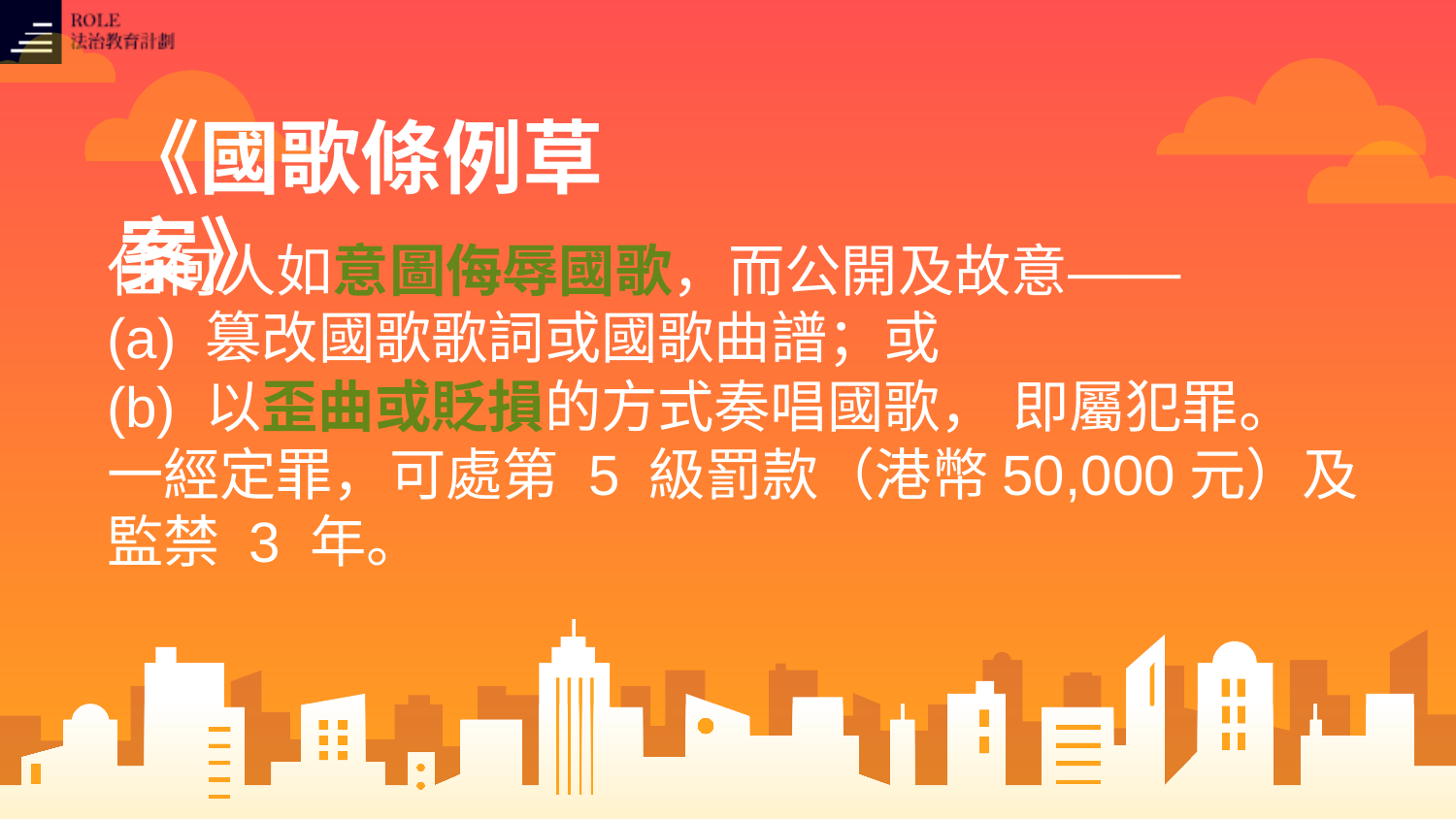

《國歌條例草案》
任何人如意圖侮辱國歌，而公開及故意——
(a) 篡改國歌歌詞或國歌曲譜；或
(b) 以歪曲或貶損的方式奏唱國歌， 即屬犯罪。
一經定罪，可處第 5 級罰款（港幣50,000元）及監禁 3 年。